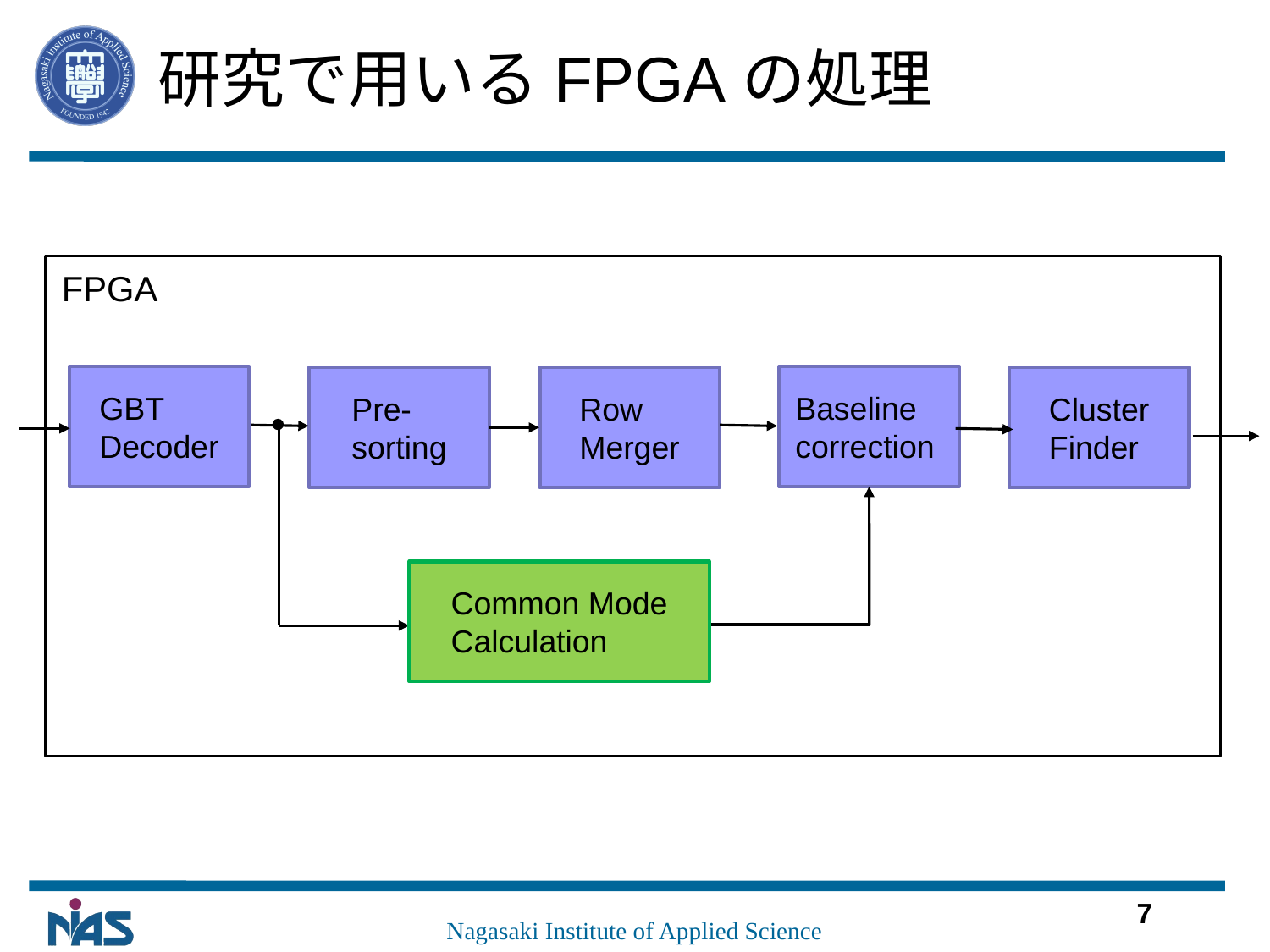

# 研究で用いるFPGAの処理

FPGA
GBT
Decoder
Baseline correction
Row Merger
Pre-sorting
Cluster Finder

Common Mode Calculation